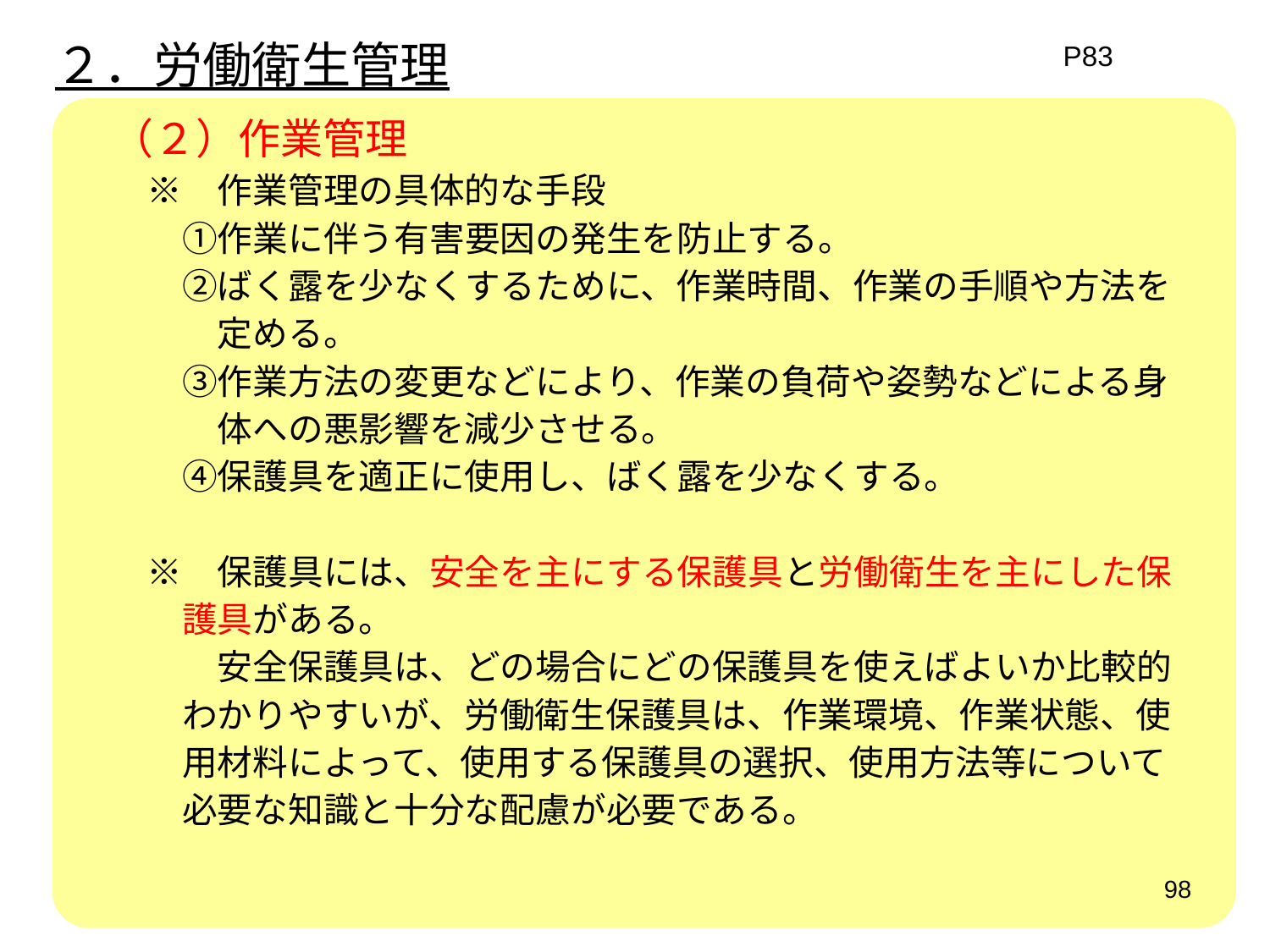

２．労働衛生管理
P83
　（２）作業管理
　　※　作業管理の具体的な手段
　　　①作業に伴う有害要因の発生を防止する。
　　　②ばく露を少なくするために、作業時間、作業の手順や方法を
　　　　定める。
　　　③作業方法の変更などにより、作業の負荷や姿勢などによる身
　　　　体への悪影響を減少させる。
　　　④保護具を適正に使用し、ばく露を少なくする。

　　※　保護具には、安全を主にする保護具と労働衛生を主にした保
　　　護具がある。
　　　　安全保護具は、どの場合にどの保護具を使えばよいか比較的
　　　わかりやすいが、労働衛生保護具は、作業環境、作業状態、使
　　　用材料によって、使用する保護具の選択、使用方法等について
　　　必要な知識と十分な配慮が必要である。
98